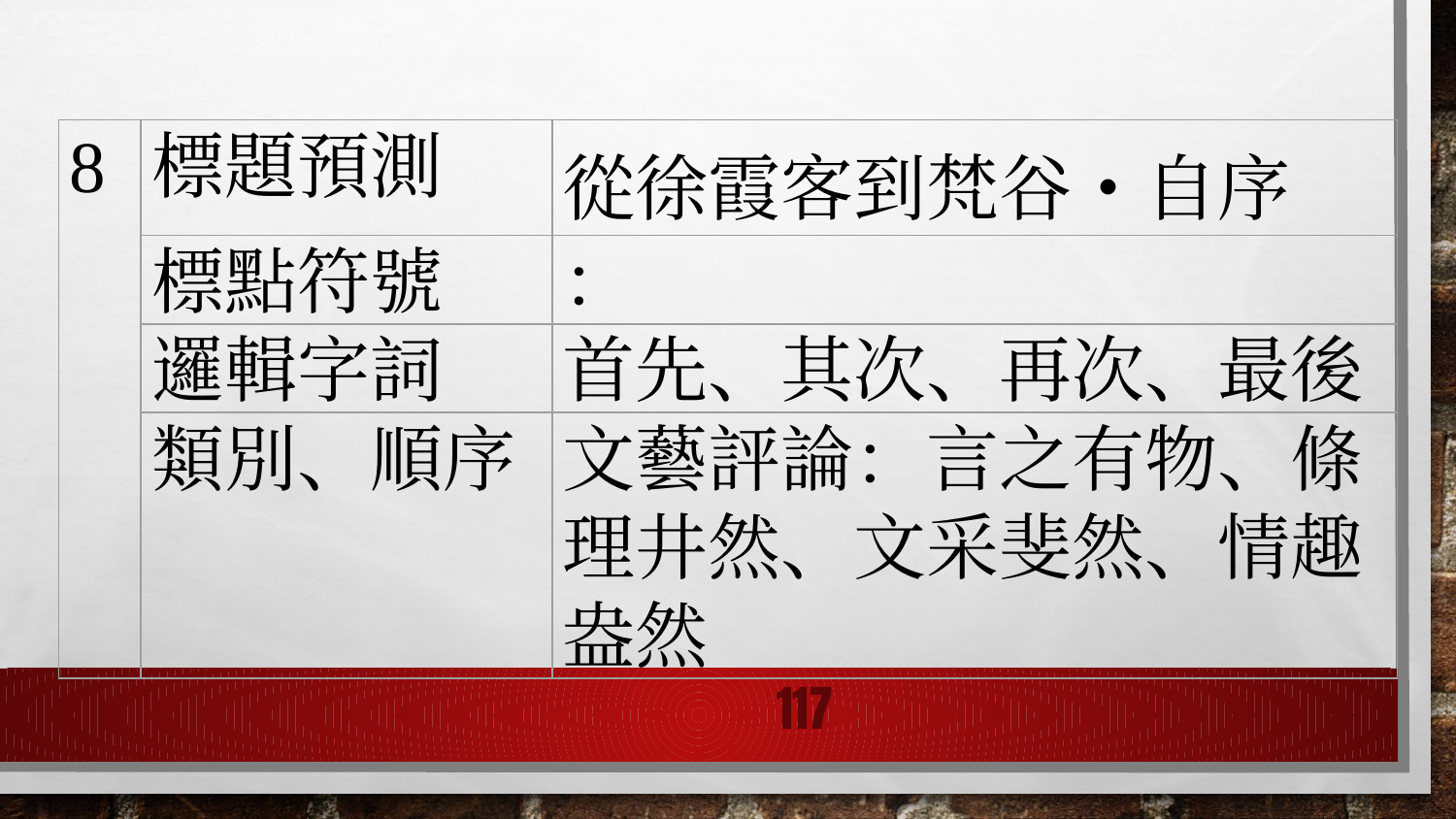

| 8 | 標題預測 | 從徐霞客到梵谷‧自序 |
| --- | --- | --- |
|  | 標點符號 | ： |
|  | 邏輯字詞 | 首先、其次、再次、最後 |
|  | 類別、順序 | 文藝評論：言之有物、條理井然、文采斐然、情趣盎然 |
117